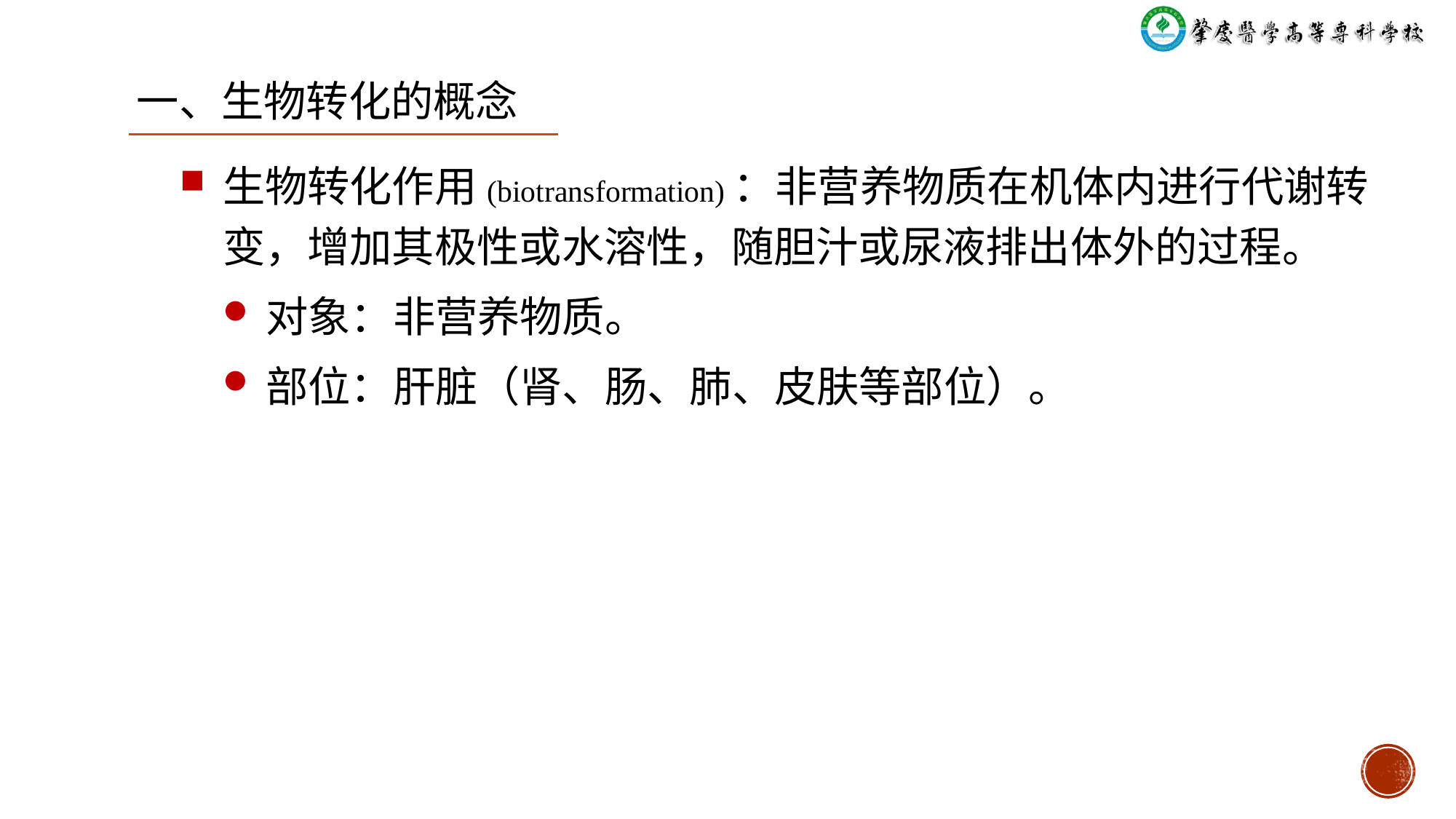

一、生物转化的概念
生物转化作用(biotransformation)：非营养物质在机体内进行代谢转变，增加其极性或水溶性，随胆汁或尿液排出体外的过程。
对象：非营养物质。
部位：肝脏（肾、肠、肺、皮肤等部位）。